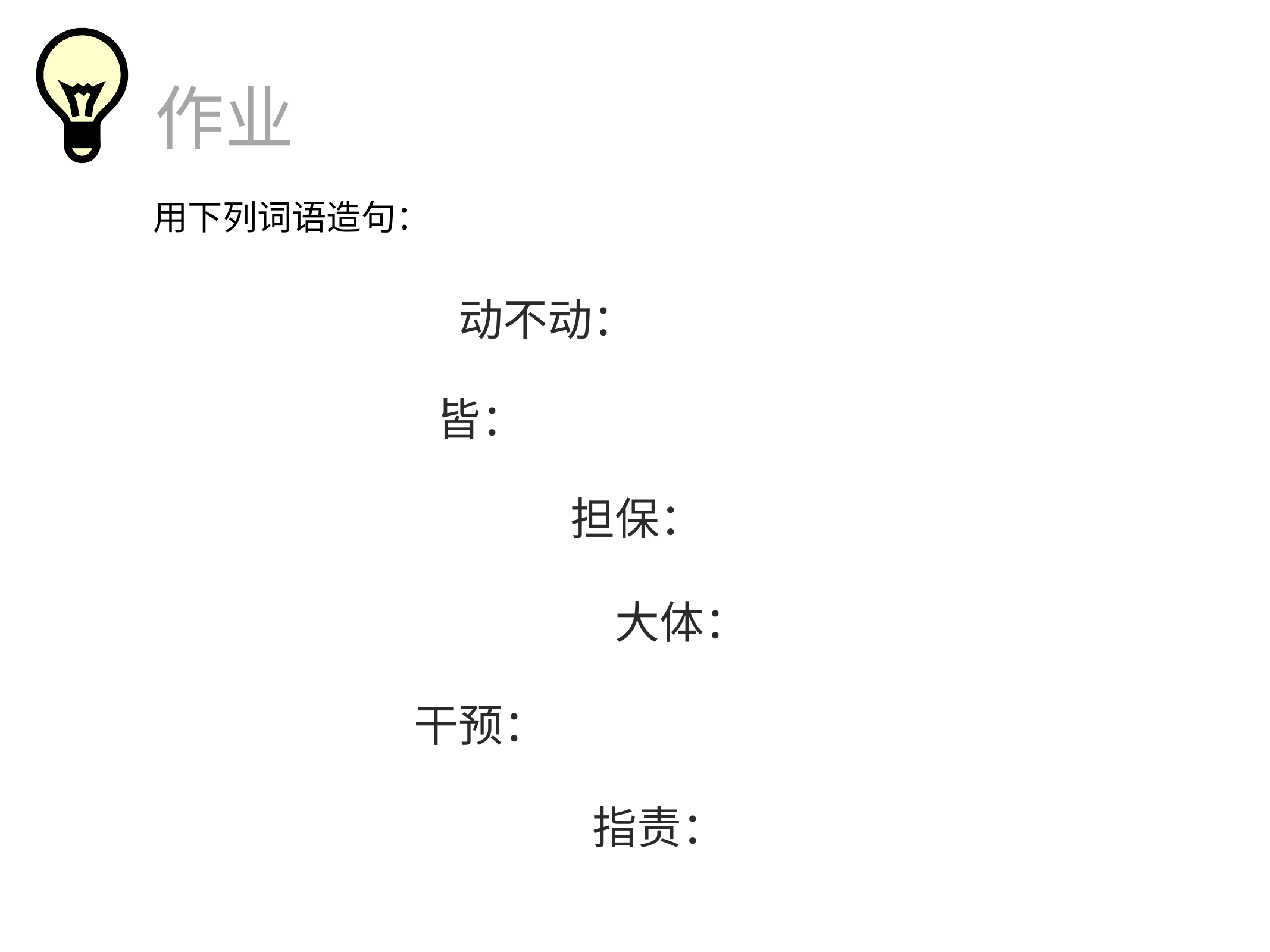

作业
用下列词语造句：
动不动：
皆：
担保：
大体：
干预：
指责：